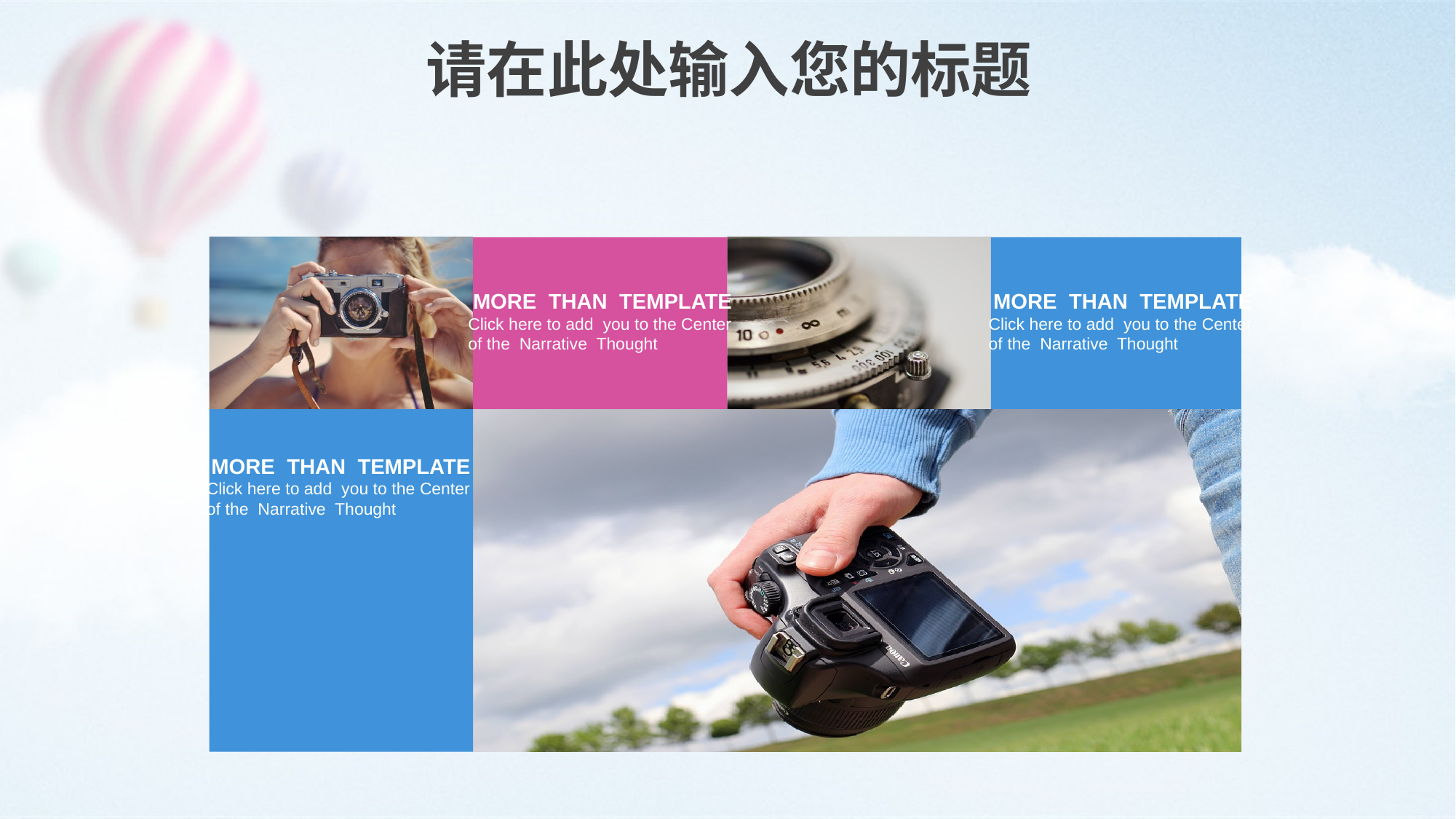

请在此处输入您的标题

 MORE  THAN  TEMPLATE
Click here to add  you to the Center
of the  Narrative  Thought

 MORE  THAN  TEMPLATE
Click here to add  you to the Center
of the  Narrative  Thought

 MORE  THAN  TEMPLATE
Click here to add  you to the Center
of the  Narrative  Thought